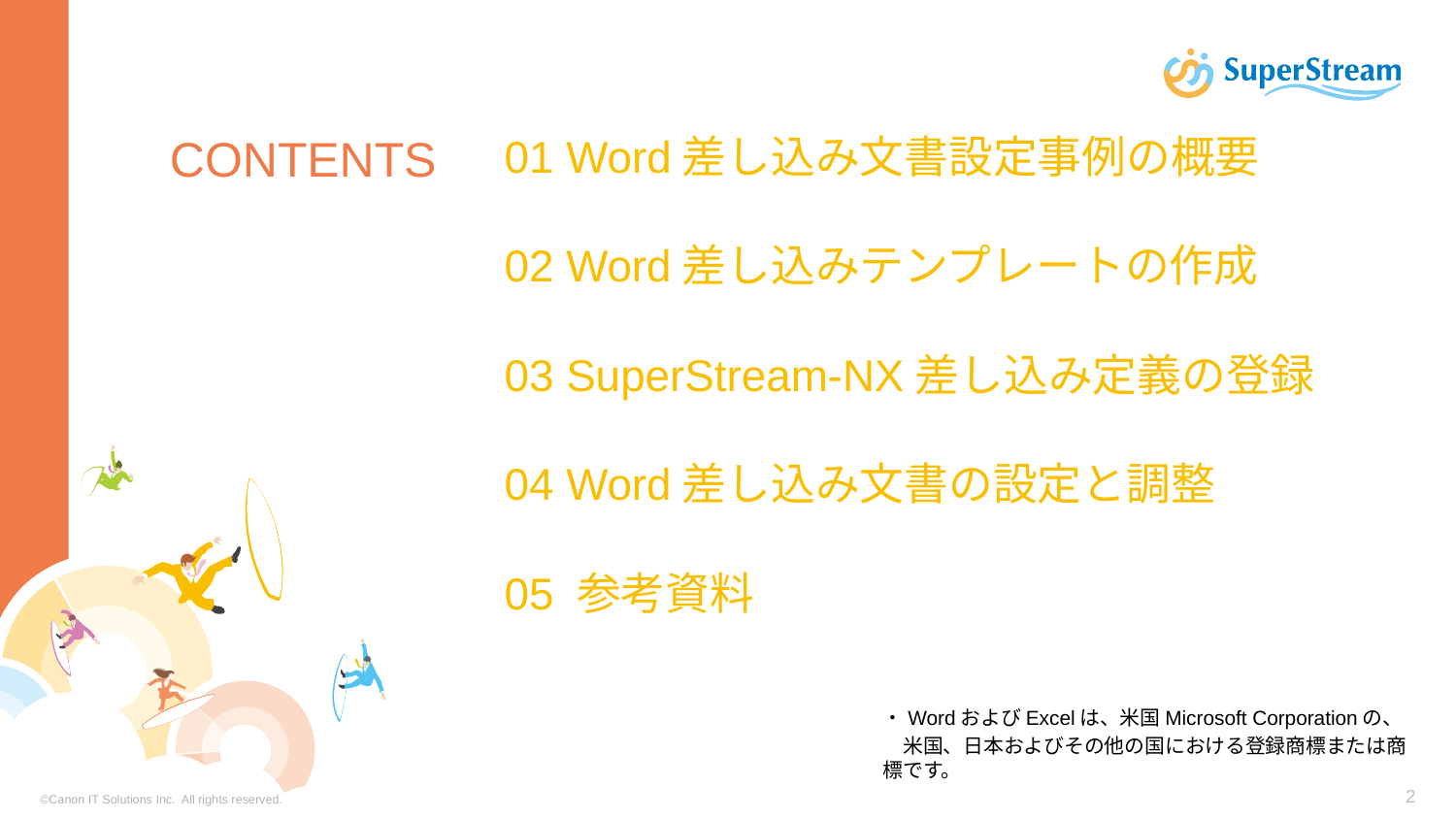

CONTENTS

01 Word差し込み文書設定事例の概要

02 Word差し込みテンプレートの作成

03 SuperStream-NX差し込み定義の登録

04 Word差し込み文書の設定と調整

05 参考資料
・WordおよびExcelは、米国Microsoft Corporationの、
　米国、日本およびその他の国における登録商標または商標です。
©Canon IT Solutions Inc.  All rights reserved.
2